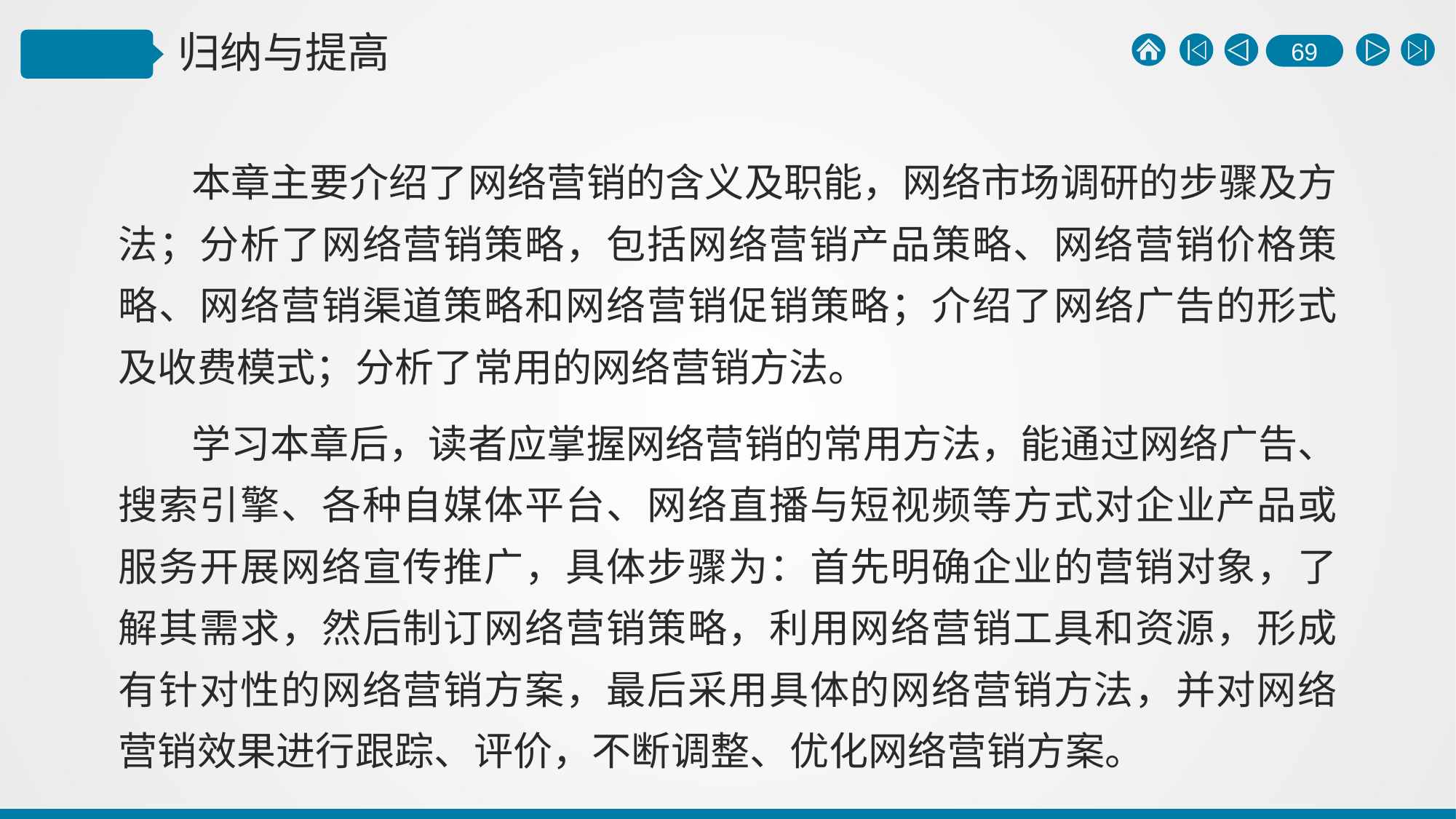

本章主要介绍了网络营销的含义及职能，网络市场调研的步骤及方法；分析了网络营销策略，包括网络营销产品策略、网络营销价格策略、网络营销渠道策略和网络营销促销策略；介绍了网络广告的形式及收费模式；分析了常用的网络营销方法。
学习本章后，读者应掌握网络营销的常用方法，能通过网络广告、搜索引擎、各种自媒体平台、网络直播与短视频等方式对企业产品或服务开展网络宣传推广，具体步骤为：首先明确企业的营销对象，了解其需求，然后制订网络营销策略，利用网络营销工具和资源，形成有针对性的网络营销方案，最后采用具体的网络营销方法，并对网络营销效果进行跟踪、评价，不断调整、优化网络营销方案。